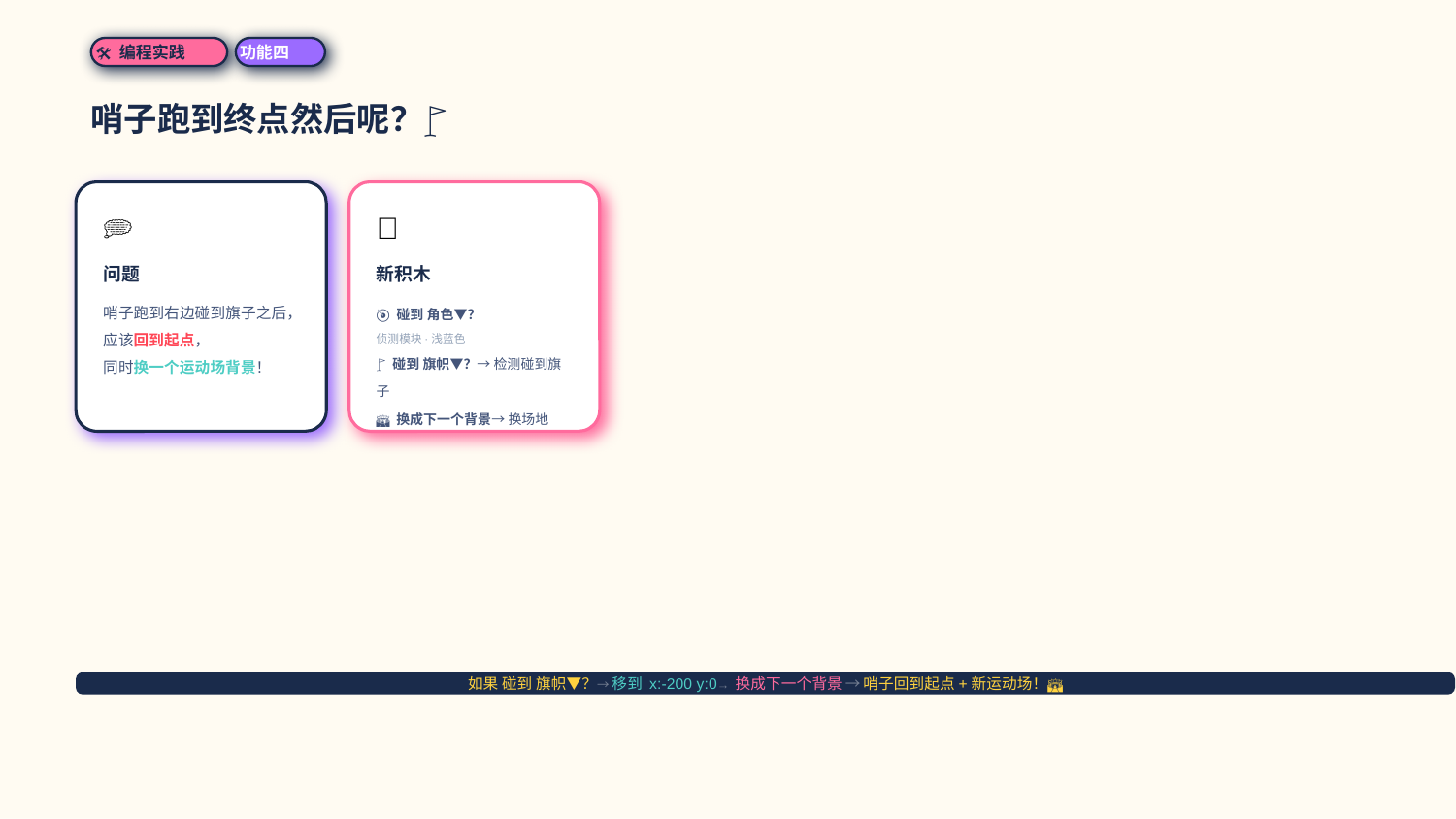

🛠 编程实践
功能四
哨子跑到终点然后呢？🚩

💭
🧩
问题
新积木
哨子跑到右边碰到旗子之后，
应该回到起点，
同时换一个运动场背景！
🎯 碰到 角色▼？
侦测模块·浅蓝色
🚩 碰到 旗帜▼？→ 检测碰到旗子
🏟️ 换成下一个背景→ 换场地
如果 碰到 旗帜▼？→ 移到 x:-200 y:0→ 换成下一个背景 → 哨子回到起点+新运动场！🏟️